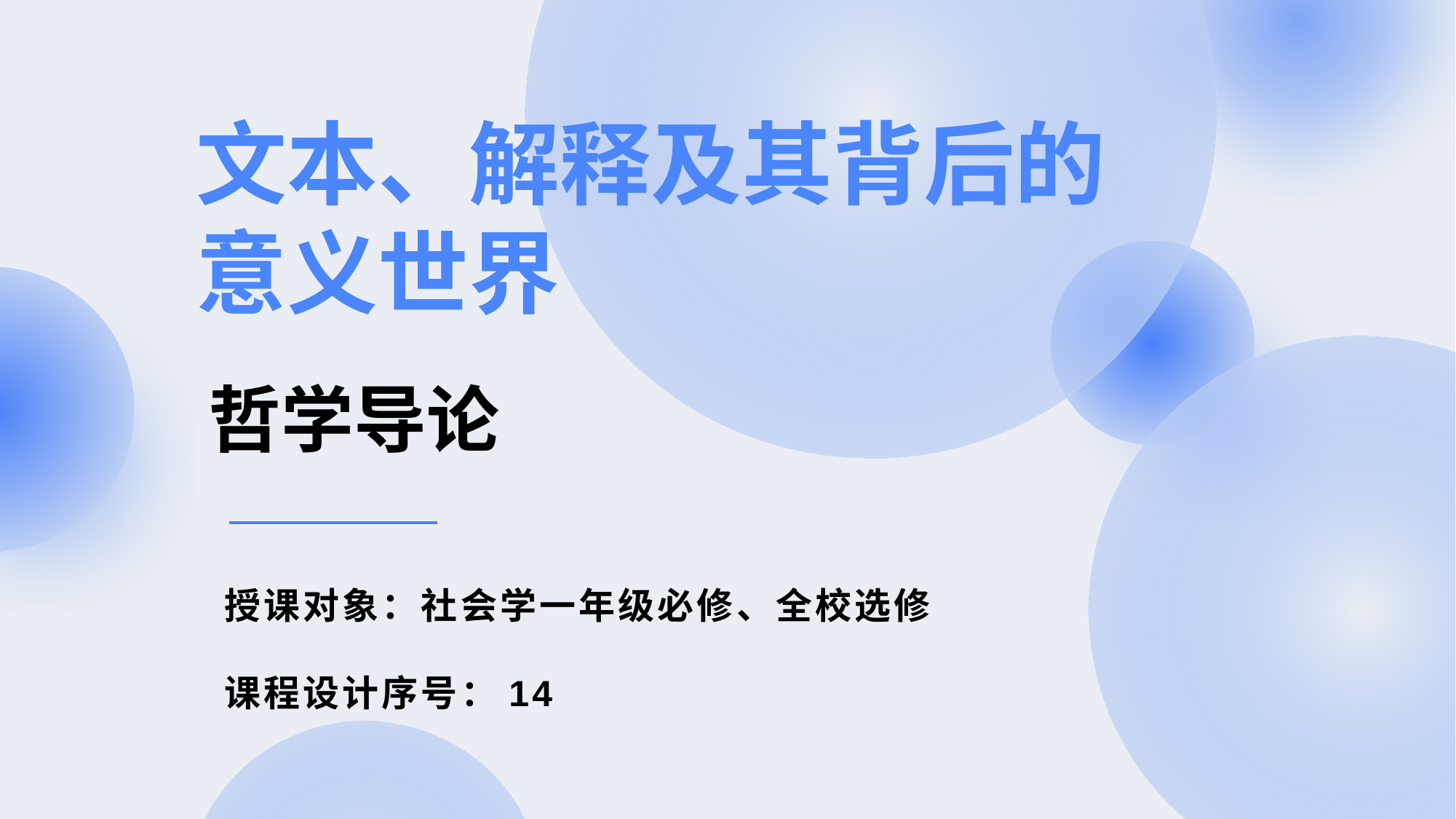

文本、解释及其背后的意义世界

哲学导论
授课对象：社会学一年级必修、全校选修

课程设计序号：14